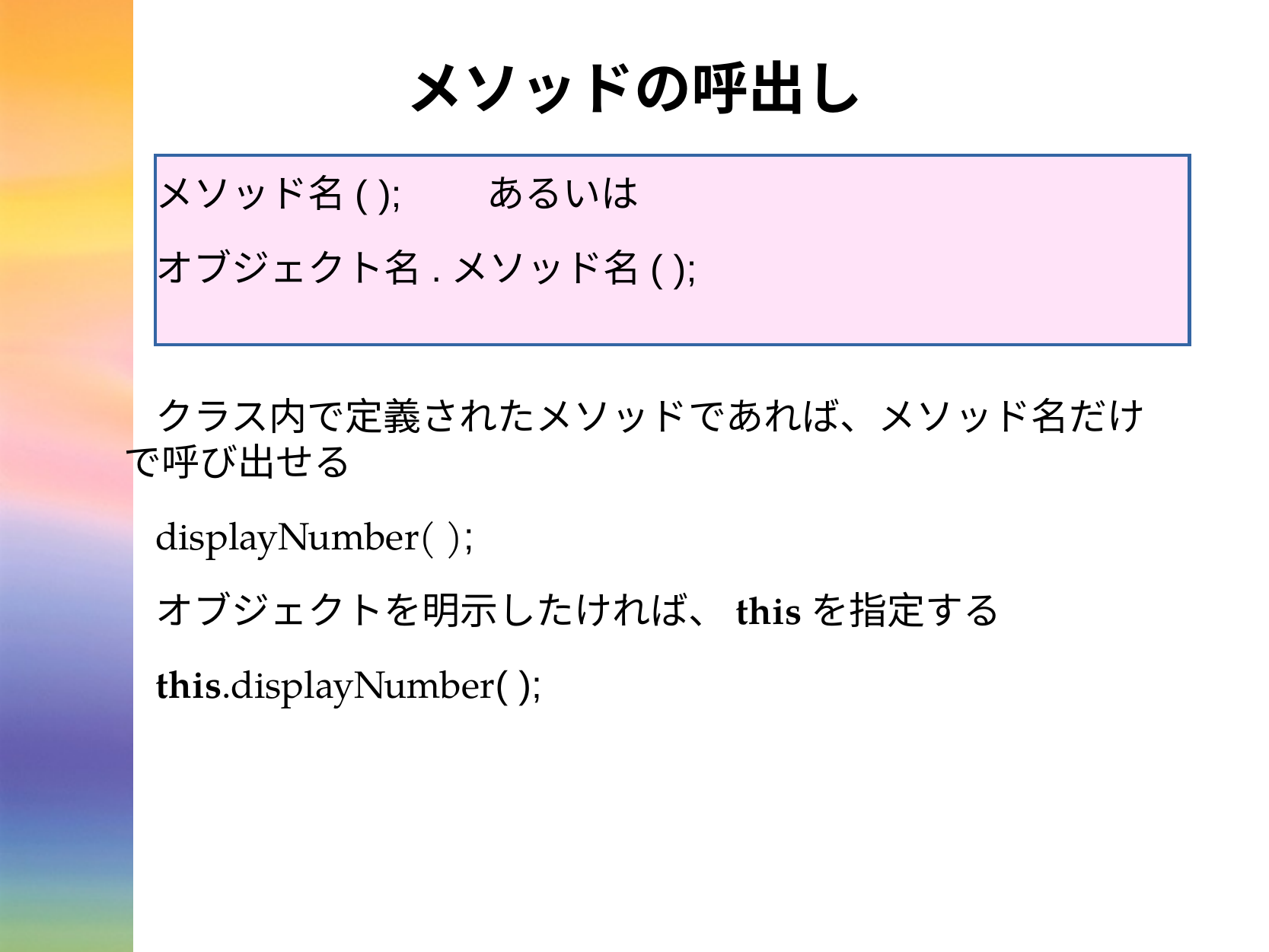

# メソッドの呼出し

メソッド名( );　　あるいは
オブジェクト名.メソッド名( );

クラス内で定義されたメソッドであれば、メソッド名だけで呼び出せる
displayNumber( );
オブジェクトを明示したければ、thisを指定する
this.displayNumber( );